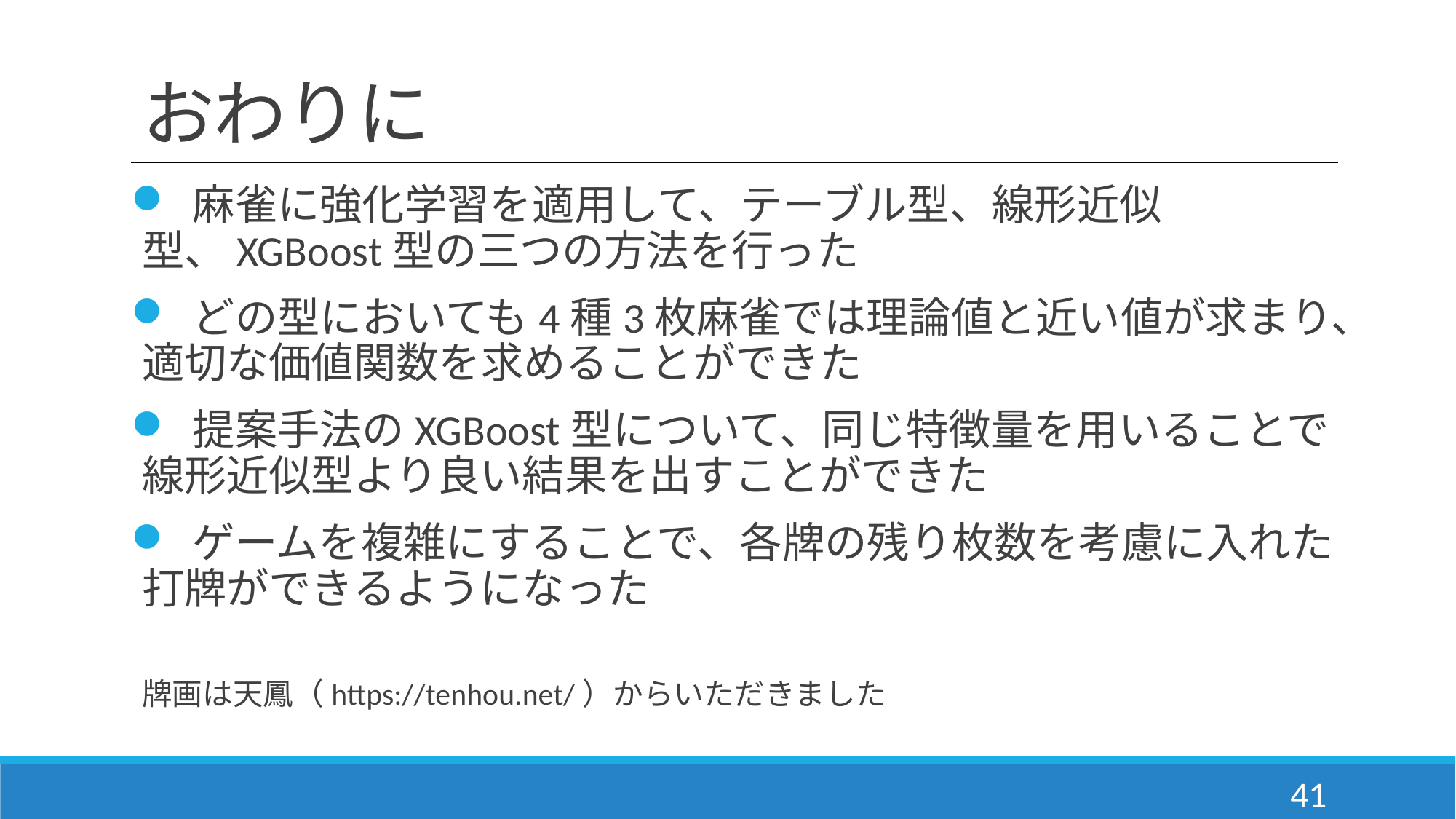

# おわりに
 麻雀に強化学習を適用して、テーブル型、線形近似型、XGBoost型の三つの方法を行った
 どの型においても4種3枚麻雀では理論値と近い値が求まり、適切な価値関数を求めることができた
 提案手法のXGBoost型について、同じ特徴量を用いることで線形近似型より良い結果を出すことができた
 ゲームを複雑にすることで、各牌の残り枚数を考慮に入れた打牌ができるようになった

牌画は天鳳（https://tenhou.net/）からいただきました

41